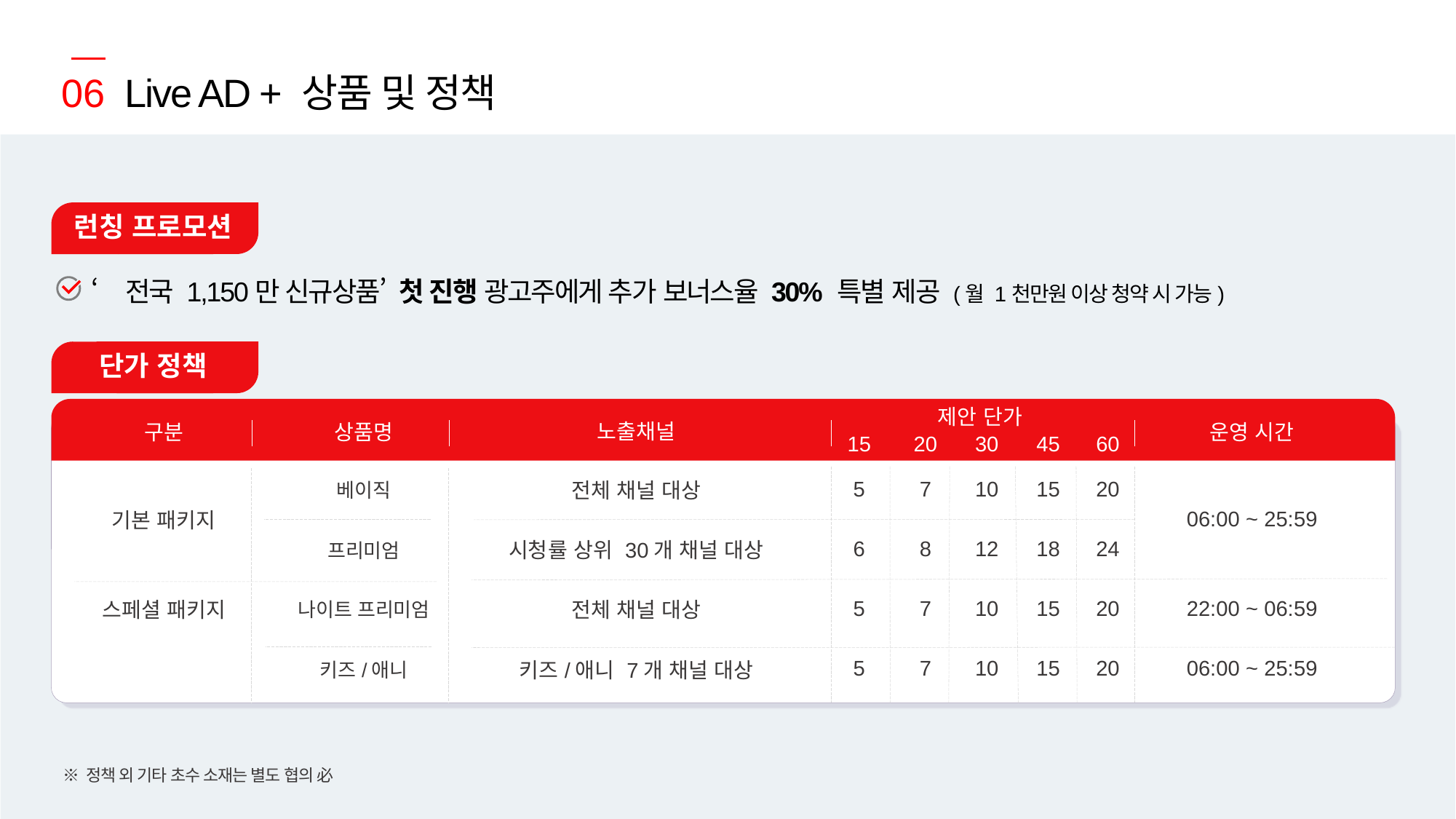

06
Live AD + 상품 및 정책

런칭 프로모션
‘전국 1,150만 신규상품’  첫 진행 광고주에게 추가 보너스율 30% 특별 제공 (월 1천만원 이상 청약 시 가능)

단가 정책

| 구분 | 상품명 | 노출채널 | 제안 단가 |  |  |  |  | 운영 시간 |
| --- | --- | --- | --- | --- | --- | --- | --- | --- |
|  |  |  | 15 | 20 | 30 | 45 | 60 |  |
| 기본 패키지 | 베이직 | 전체 채널 대상 | 5 | 7 | 10 | 15 | 20 | 06:00 ~ 25:59 |
|  | 프리미엄 | 시청률 상위 30개 채널 대상 | 6 | 8 | 12 | 18 | 24 |  |
| 스페셜 패키지 | 나이트 프리미엄 | 전체 채널 대상 | 5 | 7 | 10 | 15 | 20 | 22:00 ~ 06:59 |
|  | 키즈/애니 | 키즈/애니 7개 채널 대상 | 5 | 7 | 10 | 15 | 20 | 06:00 ~ 25:59 |

※ 정책 외 기타 초수 소재는 별도 협의 必